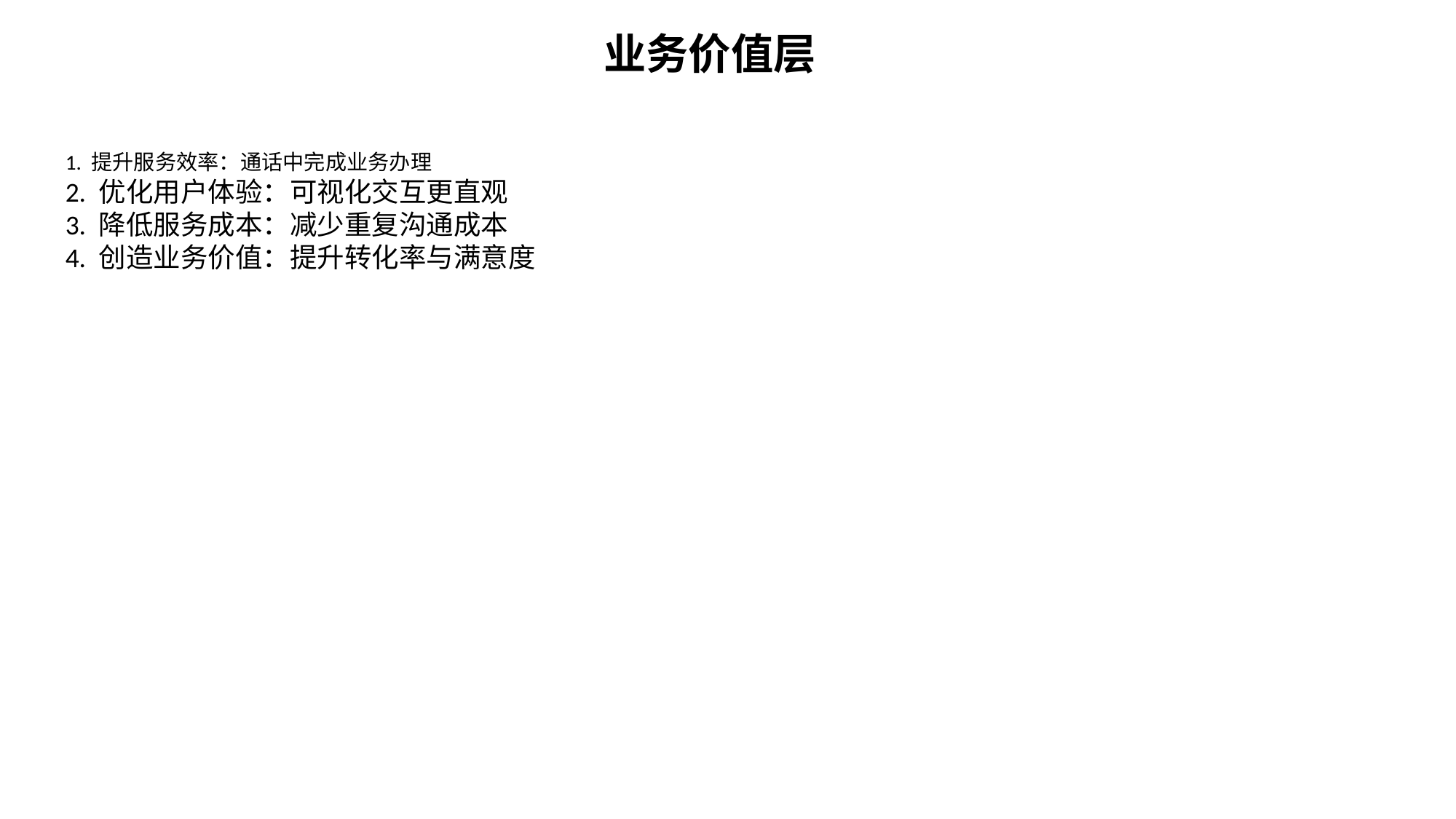

业务价值层
1. 提升服务效率：通话中完成业务办理
2. 优化用户体验：可视化交互更直观
3. 降低服务成本：减少重复沟通成本
4. 创造业务价值：提升转化率与满意度